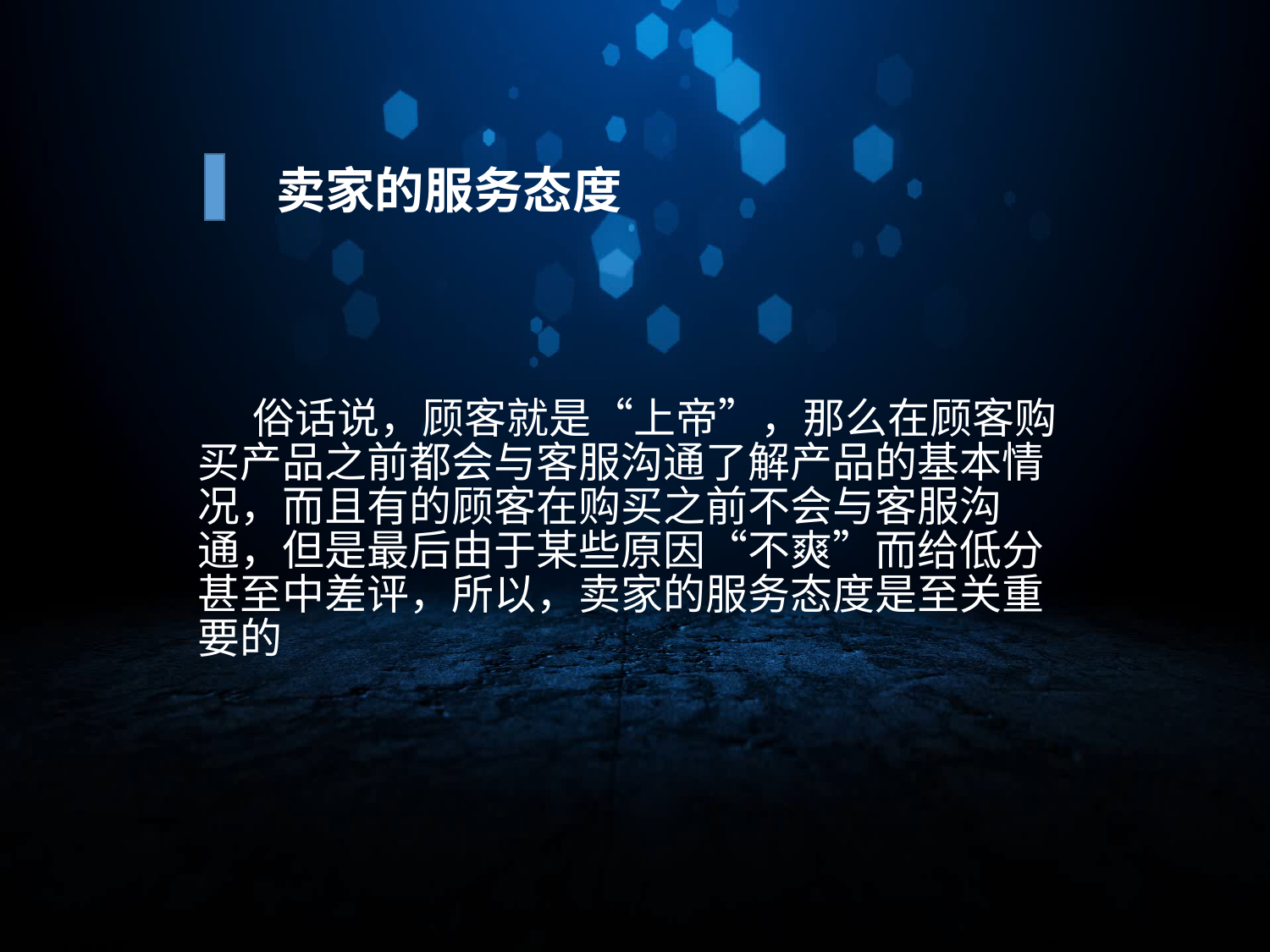

卖家的服务态度

       俗话说，顾客就是“上帝”，那么在顾客购买产品之前都会与客服沟通了解产品的基本情况，而且有的顾客在购买之前不会与客服沟通，但是最后由于某些原因“不爽”而给低分甚至中差评，所以，卖家的服务态度是至关重要的